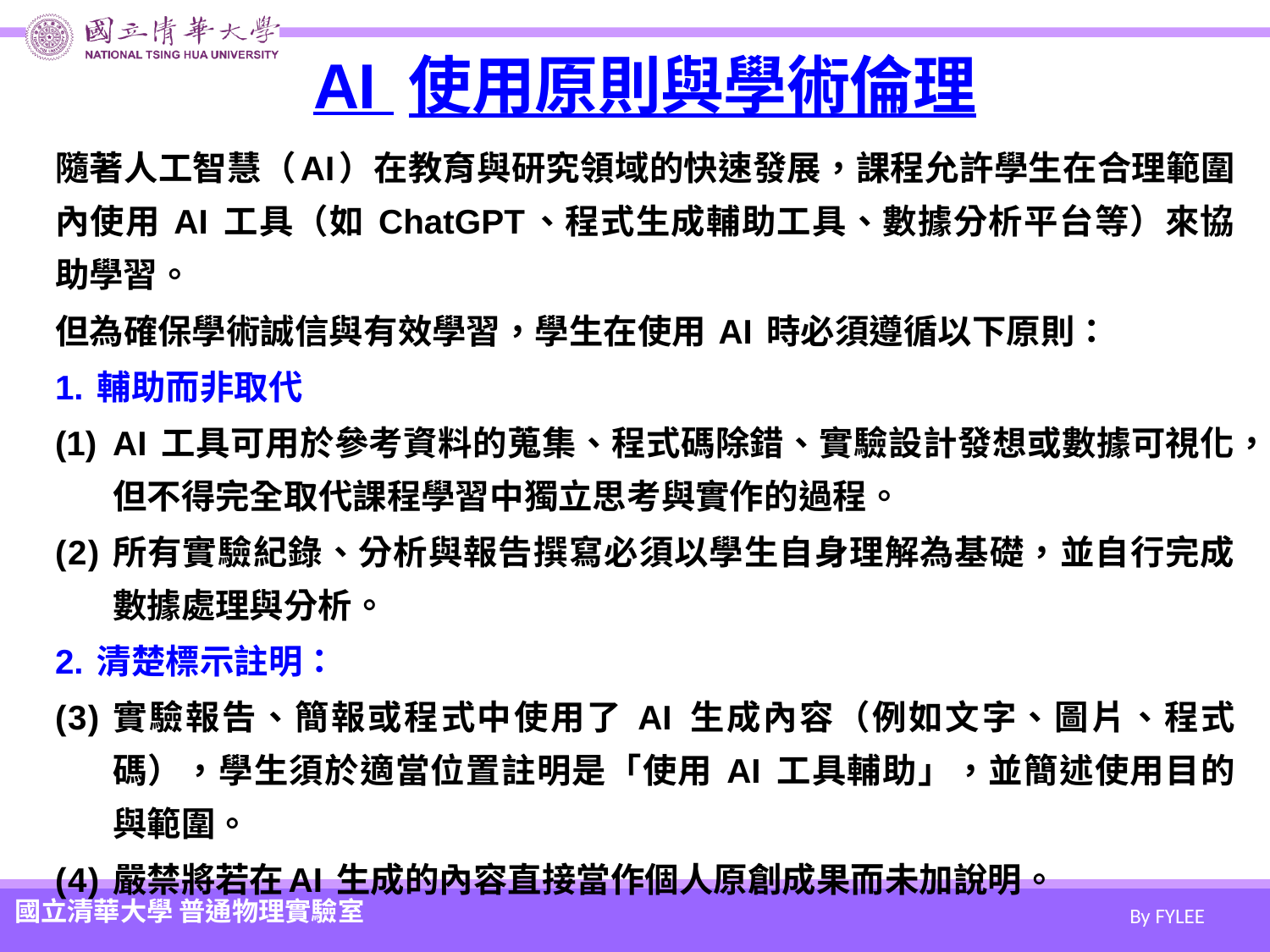

# AI 使用原則與學術倫理
隨著人工智慧（AI）在教育與研究領域的快速發展，課程允許學生在合理範圍內使用 AI 工具（如 ChatGPT、程式生成輔助工具、數據分析平台等）來協助學習。
但為確保學術誠信與有效學習，學生在使用 AI 時必須遵循以下原則：
1. 輔助而非取代
AI 工具可用於參考資料的蒐集、程式碼除錯、實驗設計發想或數據可視化，但不得完全取代課程學習中獨立思考與實作的過程。
所有實驗紀錄、分析與報告撰寫必須以學生自身理解為基礎，並自行完成數據處理與分析。
2. 清楚標示註明：
實驗報告、簡報或程式中使用了 AI 生成內容（例如文字、圖片、程式碼），學生須於適當位置註明是「使用 AI 工具輔助」，並簡述使用目的與範圍。
嚴禁將若在AI 生成的內容直接當作個人原創成果而未加說明。